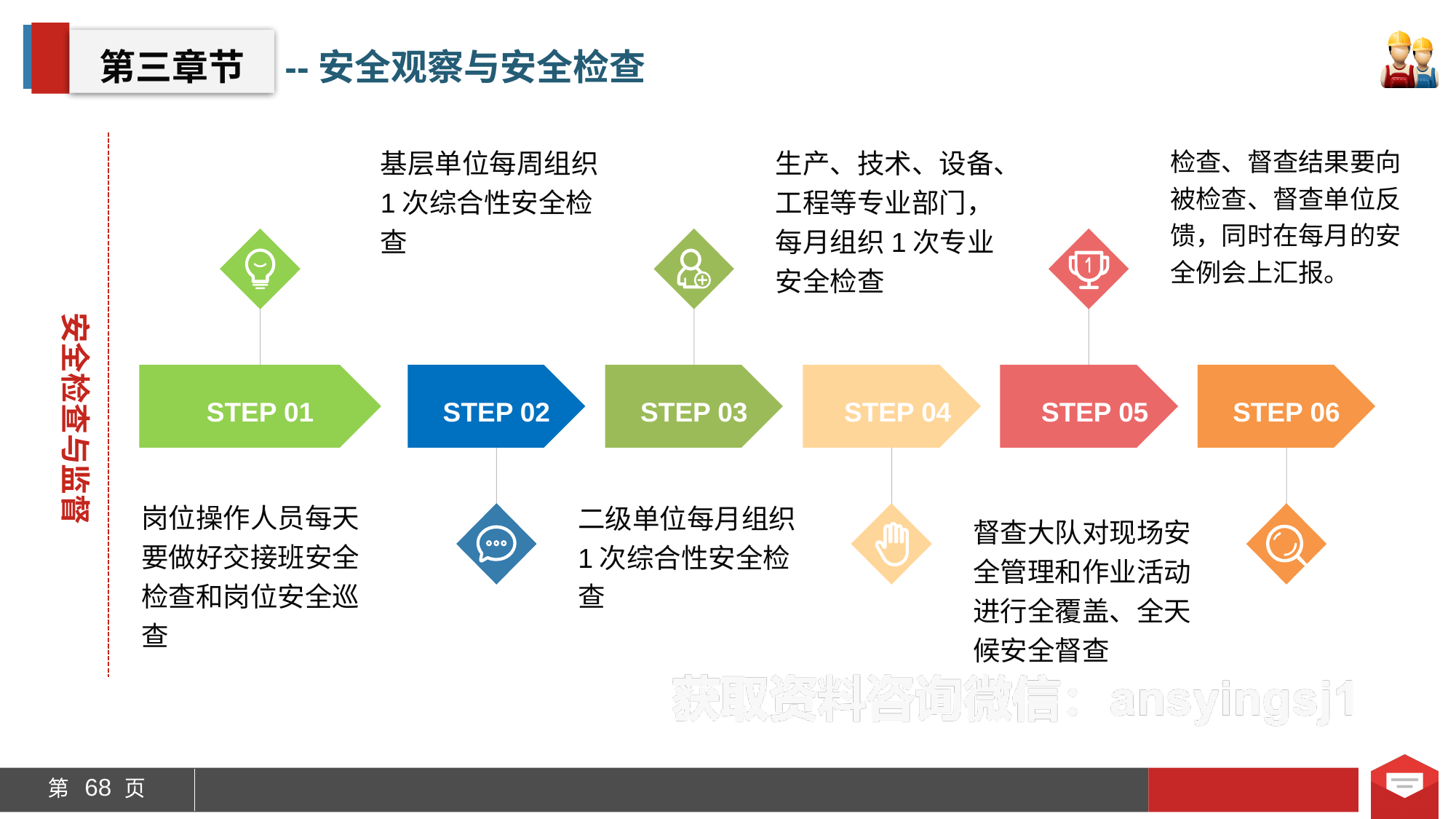

第三章节
--安全观察与安全检查
基层单位每周组织1次综合性安全检查
生产、技术、设备、工程等专业部门，每月组织1次专业安全检查
检查、督查结果要向被检查、督查单位反馈，同时在每月的安全例会上汇 报。
安全检查与监督

STEP 01
STEP 02
STEP 03
STEP 04
STEP 05
STEP 06

岗位操作人员每天要做好交接班安全检查和岗位安全巡查
二级单位每月组织1次综合性安全检查

督查大队对现场安全管理和作业活动进行全覆盖、全天候安全督查